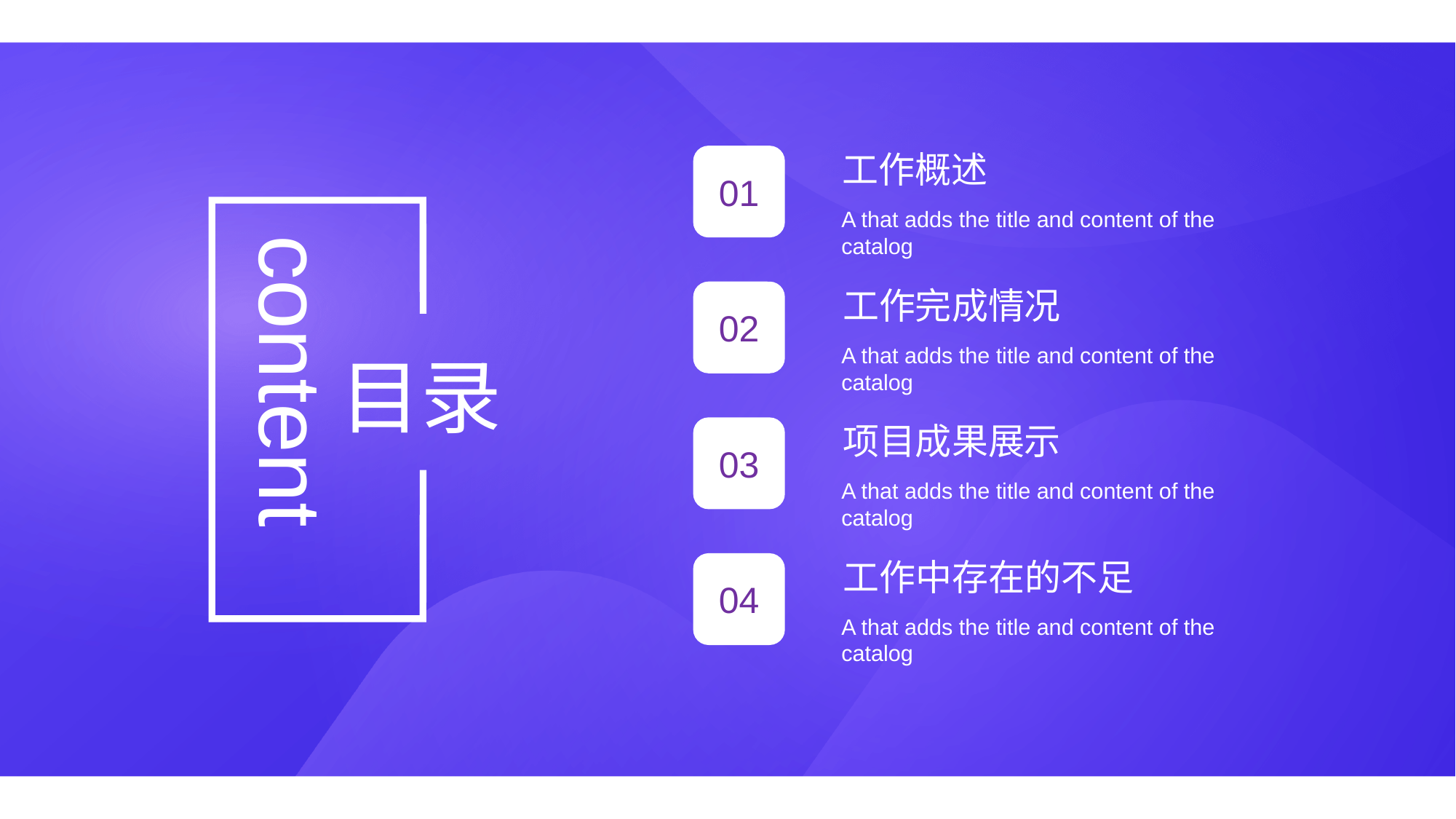

工作概述
A that adds the title and content of the catalog
01

content
目录
工作完成情况
A that adds the title and content of the catalog
02
项目成果展示
A that adds the title and content of the catalog
03
工作中存在的不足
A that adds the title and content of the catalog
04